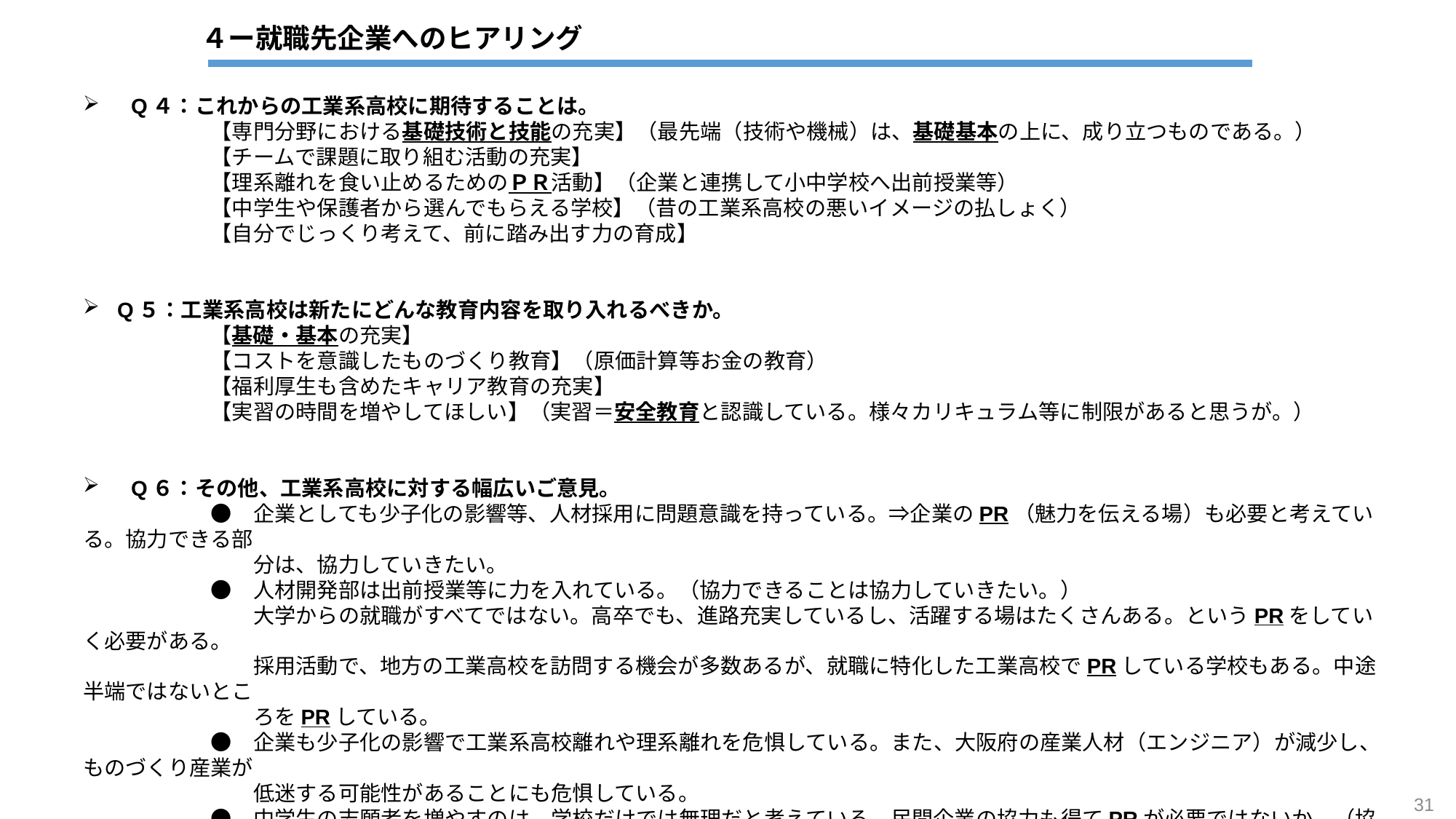

４ー就職先企業へのヒアリング
　Q４：これからの工業系高校に期待することは。
　　　　　　【専門分野における基礎技術と技能の充実】（最先端（技術や機械）は、基礎基本の上に、成り立つものである。）
　　　　　　【チームで課題に取り組む活動の充実】
　　　　　　【理系離れを食い止めるためのＰＲ活動】（企業と連携して小中学校へ出前授業等）
　　　　　　【中学生や保護者から選んでもらえる学校】（昔の工業系高校の悪いイメージの払しょく）
　　　　　　【自分でじっくり考えて、前に踏み出す力の育成】

Q５：工業系高校は新たにどんな教育内容を取り入れるべきか。
　　　　　　【基礎・基本の充実】
　　　　　　【コストを意識したものづくり教育】（原価計算等お金の教育）
　　　　　　【福利厚生も含めたキャリア教育の充実】
　　　　　　【実習の時間を増やしてほしい】（実習＝安全教育と認識している。様々カリキュラム等に制限があると思うが。）

　Q６：その他、工業系高校に対する幅広いご意見。
　　　　　　●　企業としても少子化の影響等、人材採用に問題意識を持っている。⇒企業のPR（魅力を伝える場）も必要と考えている。協力できる部
　　　　　　　　分は、協力していきたい。
　　　　　　●　人材開発部は出前授業等に力を入れている。（協力できることは協力していきたい。）
　　　　　　　　大学からの就職がすべてではない。高卒でも、進路充実しているし、活躍する場はたくさんある。というPRをしていく必要がある。
　　　　　　　　採用活動で、地方の工業高校を訪問する機会が多数あるが、就職に特化した工業高校でPRしている学校もある。中途半端ではないとこ
　　　　　　　　ろをPRしている。
　　　　　　●　企業も少子化の影響で工業系高校離れや理系離れを危惧している。また、大阪府の産業人材（エンジニア）が減少し、ものづくり産業が
　　　　　　　　低迷する可能性があることにも危惧している。
　　　　　　●　中学生の志願者を増やすのは、学校だけでは無理だと考えている。民間企業の協力も得てPRが必要ではないか。（協力できることは、
　　　　　　　　協力したい。）エレベータの安全や仕事について出前授業等可能である。
　　　　　　●　AI、ロボット、自動化、省力化、自動運転と技術が進歩しても、最終的には人が必要。特に、保守やメンテナンスの技術者が必要になっ
　　　　　　　　てくる。基礎技術の上に、最先端が成り立っている。
31